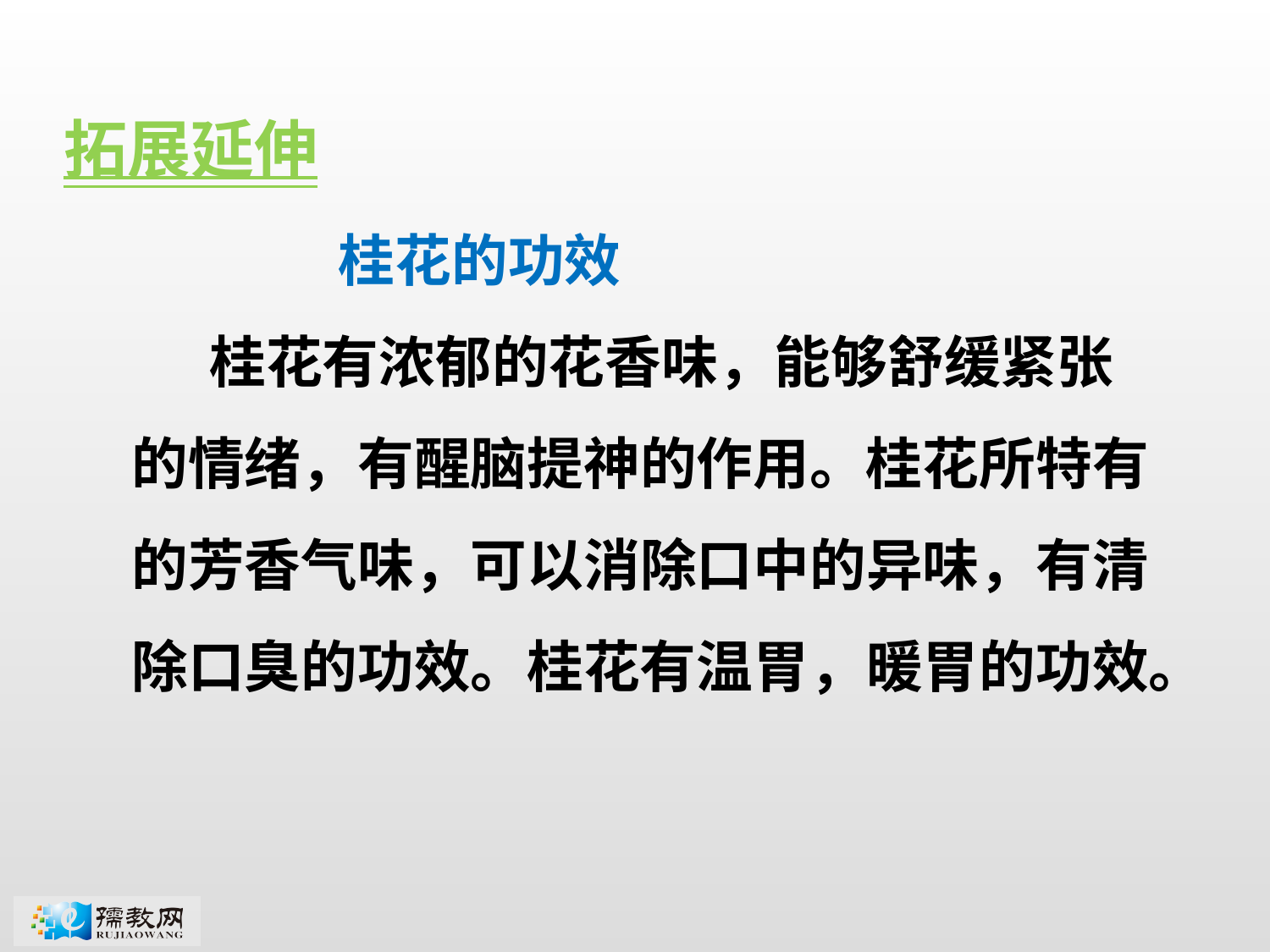

拓展延伸
               桂花的功效
     桂花有浓郁的花香味，能够舒缓紧张的情绪，有醒脑提神的作用。桂花所特有的芳香气味，可以消除口中的异味，有清除口臭的功效。桂花有温胃，暖胃的功效。